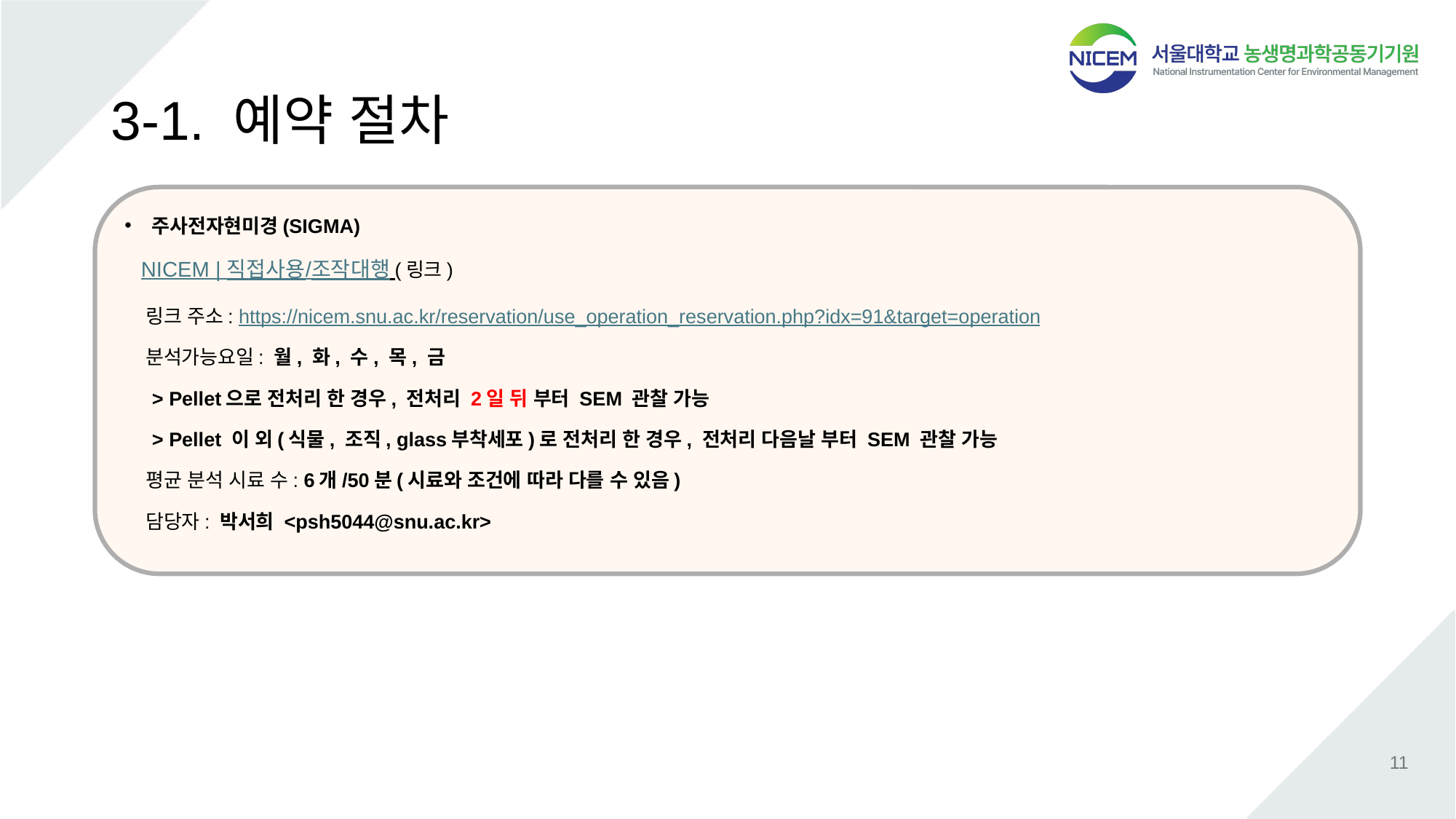

# 3-1. 예약 절차
주사전자현미경(SIGMA)
   NICEM | 직접사용/조작대행 (링크)
   링크 주소: https://nicem.snu.ac.kr/reservation/use_operation_reservation.php?idx=91&target=operation
   분석가능요일: 월, 화, 수, 목, 금
     > Pellet으로 전처리 한 경우, 전처리 2일 뒤 부터 SEM 관찰 가능
     > Pellet 이 외(식물, 조직, glass부착세포)로 전처리 한 경우, 전처리 다음날 부터 SEM 관찰 가능
   평균 분석 시료 수: 6개/50분(시료와 조건에 따라 다를 수 있음)
   담당자: 박서희 <psh5044@snu.ac.kr>